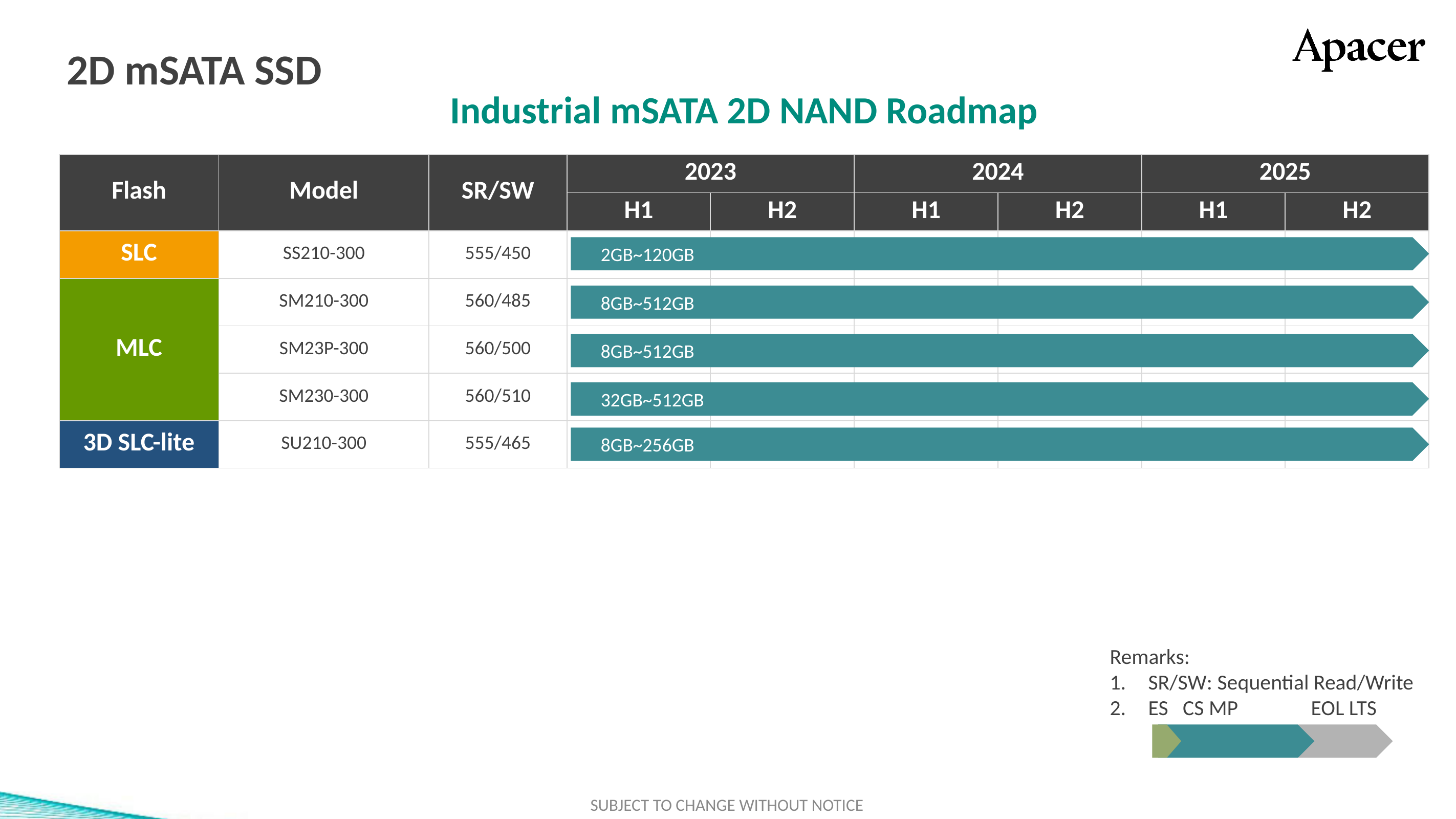

# 2D mSATA SSD
Industrial mSATA 2D NAND Roadmap
| Flash | Model | SR/SW | 2023 |  | 2024 |  | 2025 |  |
| --- | --- | --- | --- | --- | --- | --- | --- | --- |
|  |  |  | H1 | H2 | H1 | H2 | H1 | H2 |
| SLC | SS210-300 | 555/450 |  |  |  |  |  |  |
| MLC | SM210-300 | 560/485 |  |  |  |  |  |  |
|  | SM23P-300 | 560/500 |  |  |  |  |  |  |
|  | SM230-300 | 560/510 |  |  |  |  |  |  |
| 3D SLC-lite | SU210-300 | 555/465 |  |  |  |  |  |  |
標準色
附屬
配色
3D TLC
2D MLC
SLC-lite
SLC
類工

SLC-liteX

2GB~120GB
8GB~512GB
8GB~512GB
32GB~512GB
8GB~256GB
Remarks:
SR/SW: Sequential Read/Write
ES   CS MP               EOL LTS